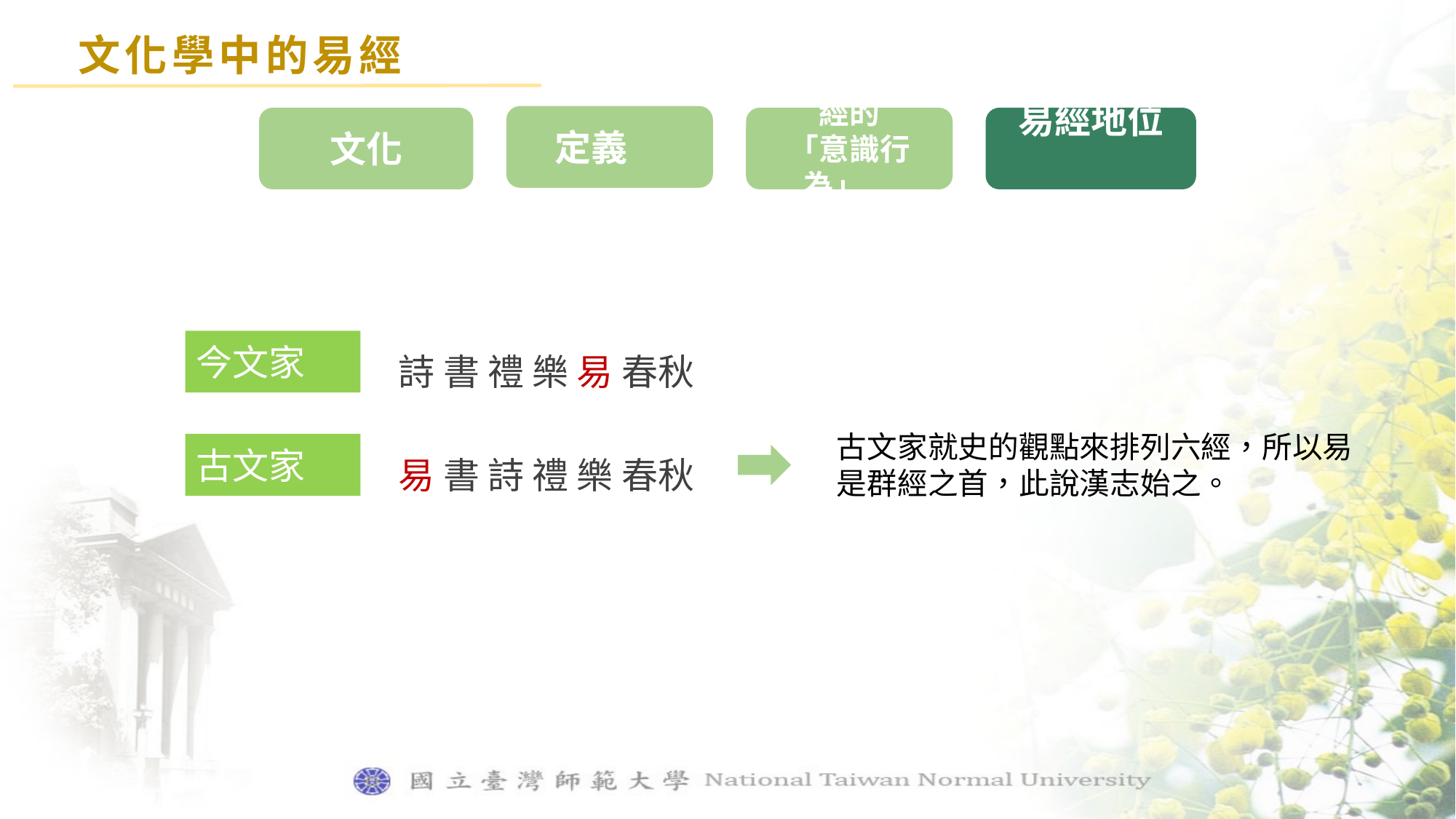

文化學中的易經
定義
文化
經的
「意識行為」
易經地位
今文家
詩 書 禮 樂 易 春秋
古文家就史的觀點來排列六經，所以易是群經之首，此說漢志始之。
古文家
易 書 詩 禮 樂 春秋